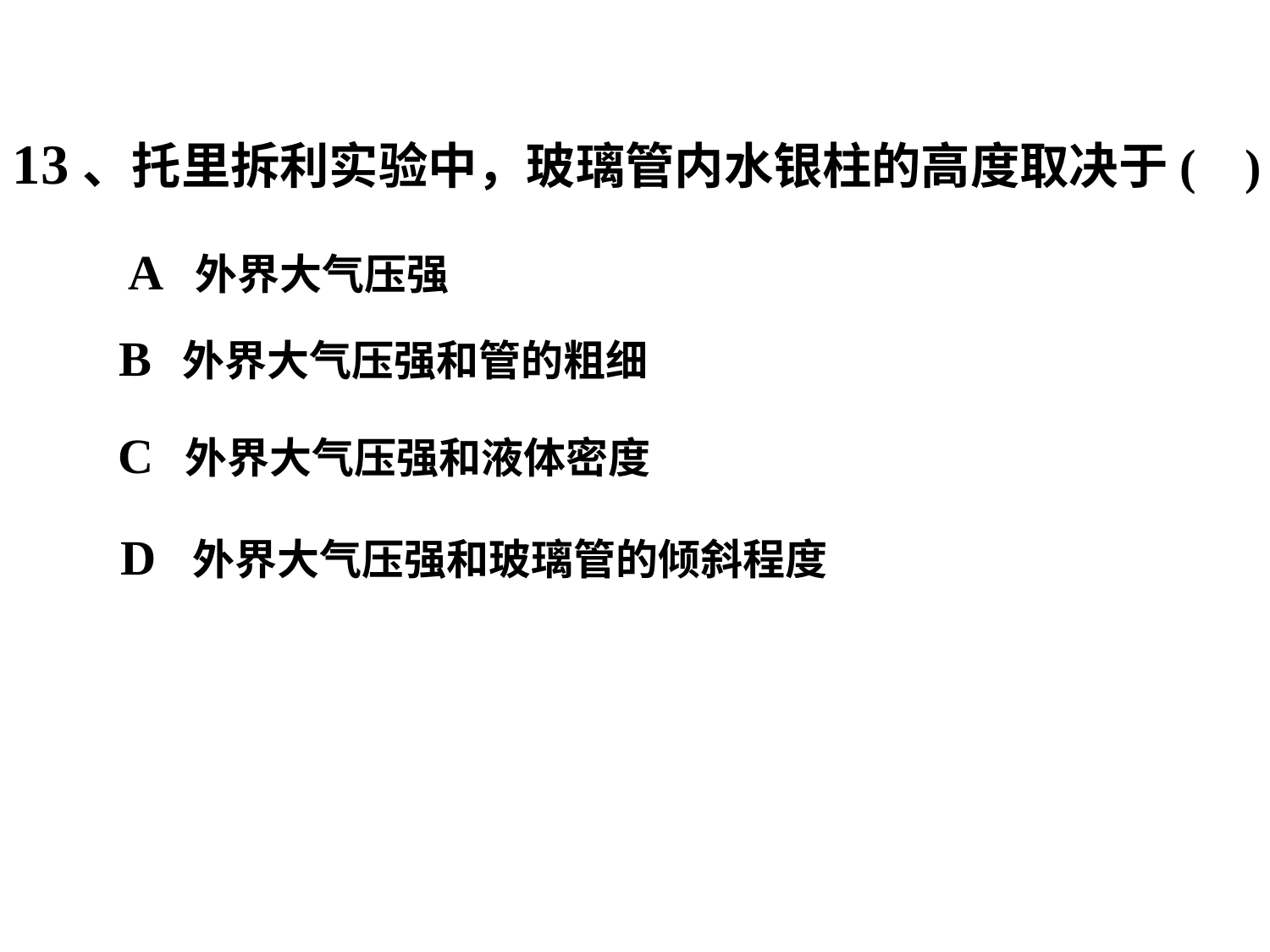

13、托里拆利实验中，玻璃管内水银柱的高度取决于(    )
A  外界大气压强
B  外界大气压强和管的粗细
C  外界大气压强和液体密度
D  外界大气压强和玻璃管的倾斜程度